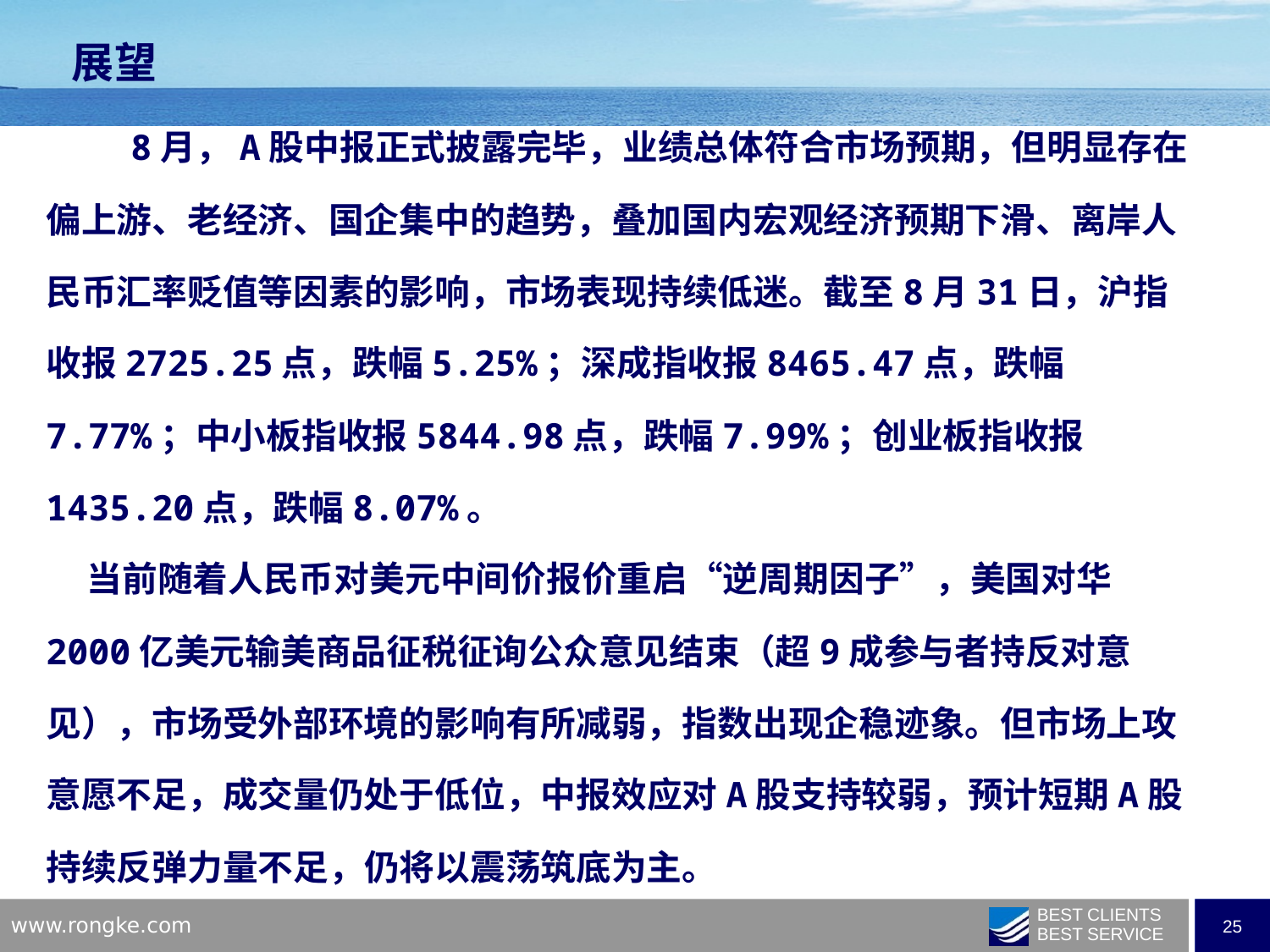

展望
    8月，A股中报正式披露完毕，业绩总体符合市场预期，但明显存在偏上游、老经济、国企集中的趋势，叠加国内宏观经济预期下滑、离岸人民币汇率贬值等因素的影响，市场表现持续低迷。截至8月31日，沪指收报2725.25点，跌幅5.25%；深成指收报8465.47点，跌幅7.77%；中小板指收报5844.98点，跌幅7.99%；创业板指收报1435.20点，跌幅8.07%。
    当前随着人民币对美元中间价报价重启“逆周期因子”，美国对华2000亿美元输美商品征税征询公众意见结束（超9成参与者持反对意见），市场受外部环境的影响有所减弱，指数出现企稳迹象。但市场上攻意愿不足，成交量仍处于低位，中报效应对A股支持较弱，预计短期A股持续反弹力量不足，仍将以震荡筑底为主。